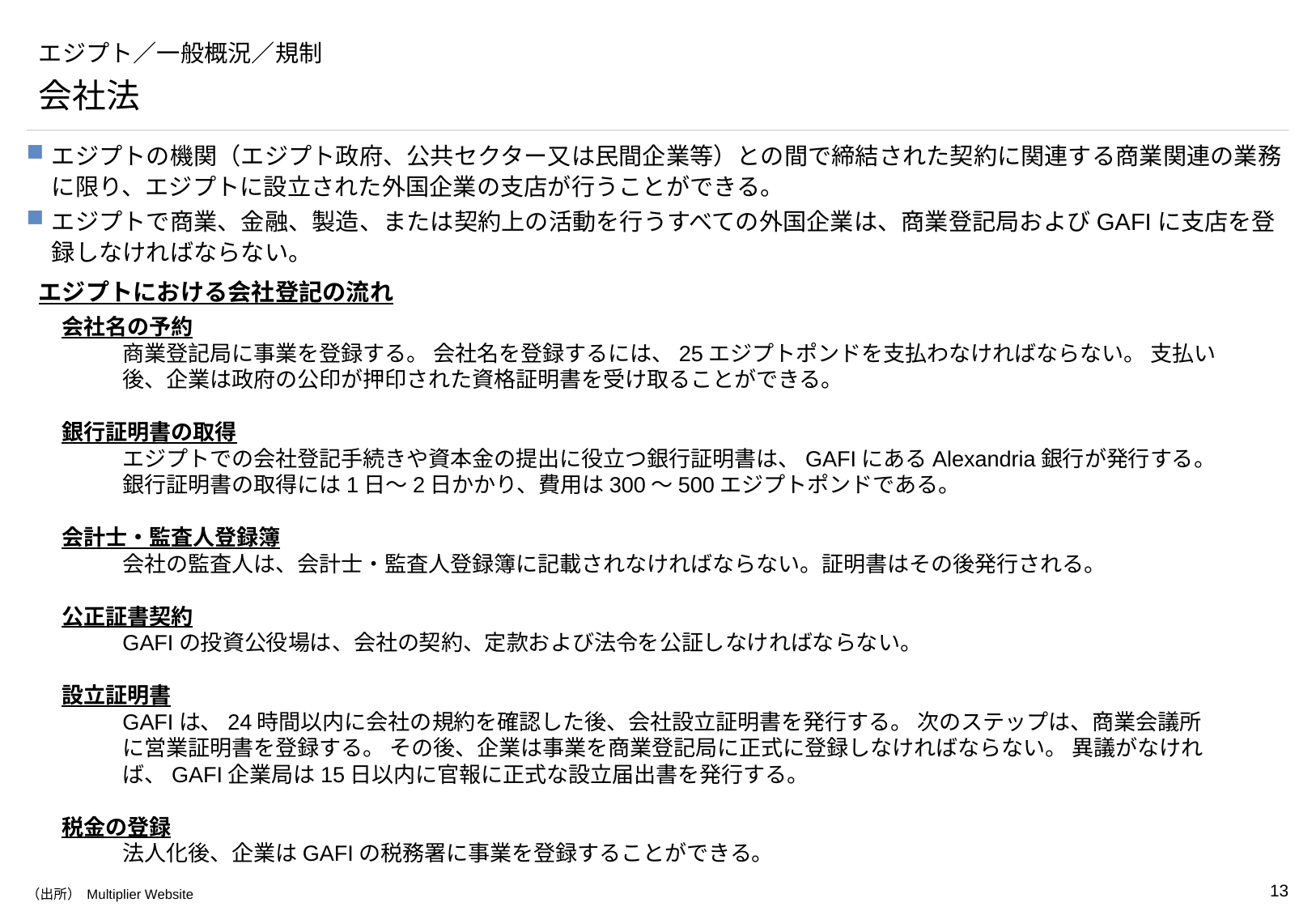

# エジプト／一般概況／規制
会社法
エジプトの機関（エジプト政府、公共セクター又は民間企業等）との間で締結された契約に関連する商業関連の業務に限り、エジプトに設立された外国企業の支店が行うことができる。
エジプトで商業、金融、製造、または契約上の活動を行うすべての外国企業は、商業登記局およびGAFIに支店を登録しなければならない。
エジプトにおける会社登記の流れ
会社名の予約
商業登記局に事業を登録する。 会社名を登録するには、25エジプトポンドを支払わなければならない。 支払い後、企業は政府の公印が押印された資格証明書を受け取ることができる。

銀行証明書の取得
エジプトでの会社登記手続きや資本金の提出に役立つ銀行証明書は、GAFIにあるAlexandria銀行が発行する。銀行証明書の取得には1日～2日かかり、費用は300～500エジプトポンドである。

会計士・監査人登録簿
会社の監査人は、会計士・監査人登録簿に記載されなければならない。証明書はその後発行される。

公正証書契約
GAFIの投資公役場は、会社の契約、定款および法令を公証しなければならない。

設立証明書
GAFIは、24時間以内に会社の規約を確認した後、会社設立証明書を発行する。 次のステップは、商業会議所に営業証明書を登録する。 その後、企業は事業を商業登記局に正式に登録しなければならない。 異議がなければ、GAFI企業局は15日以内に官報に正式な設立届出書を発行する。

税金の登録
法人化後、企業はGAFIの税務署に事業を登録することができる。
（出所） Multiplier Website